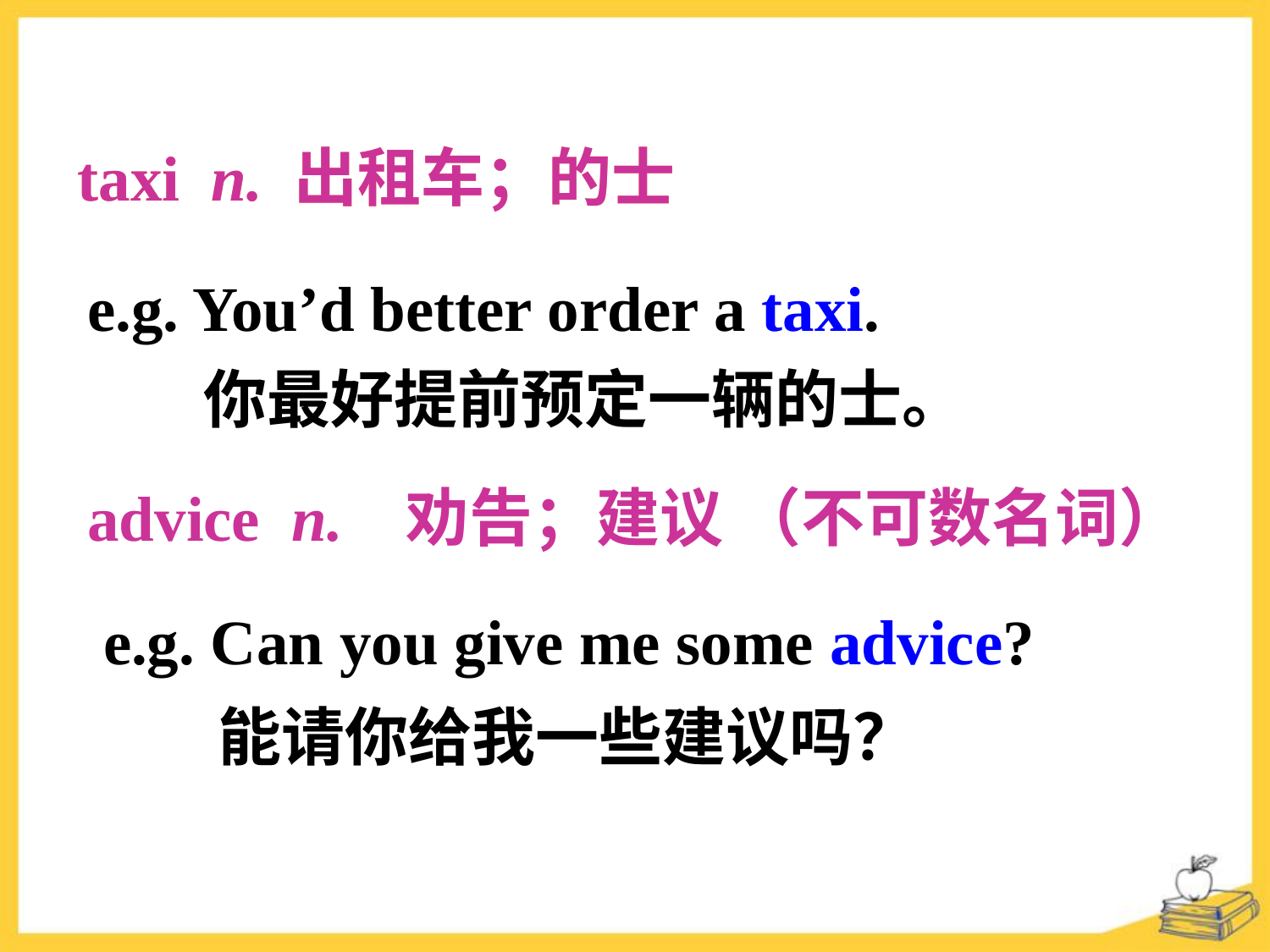

taxi  n. 出租车；的士
taxi  n. 出租车；的士
e.g. You’d better order a taxi.
       你最好提前预定一辆的士。
advice  n.   劝告；建议 （不可数名词）
 e.g. Can you give me some advice?
        能请你给我一些建议吗？